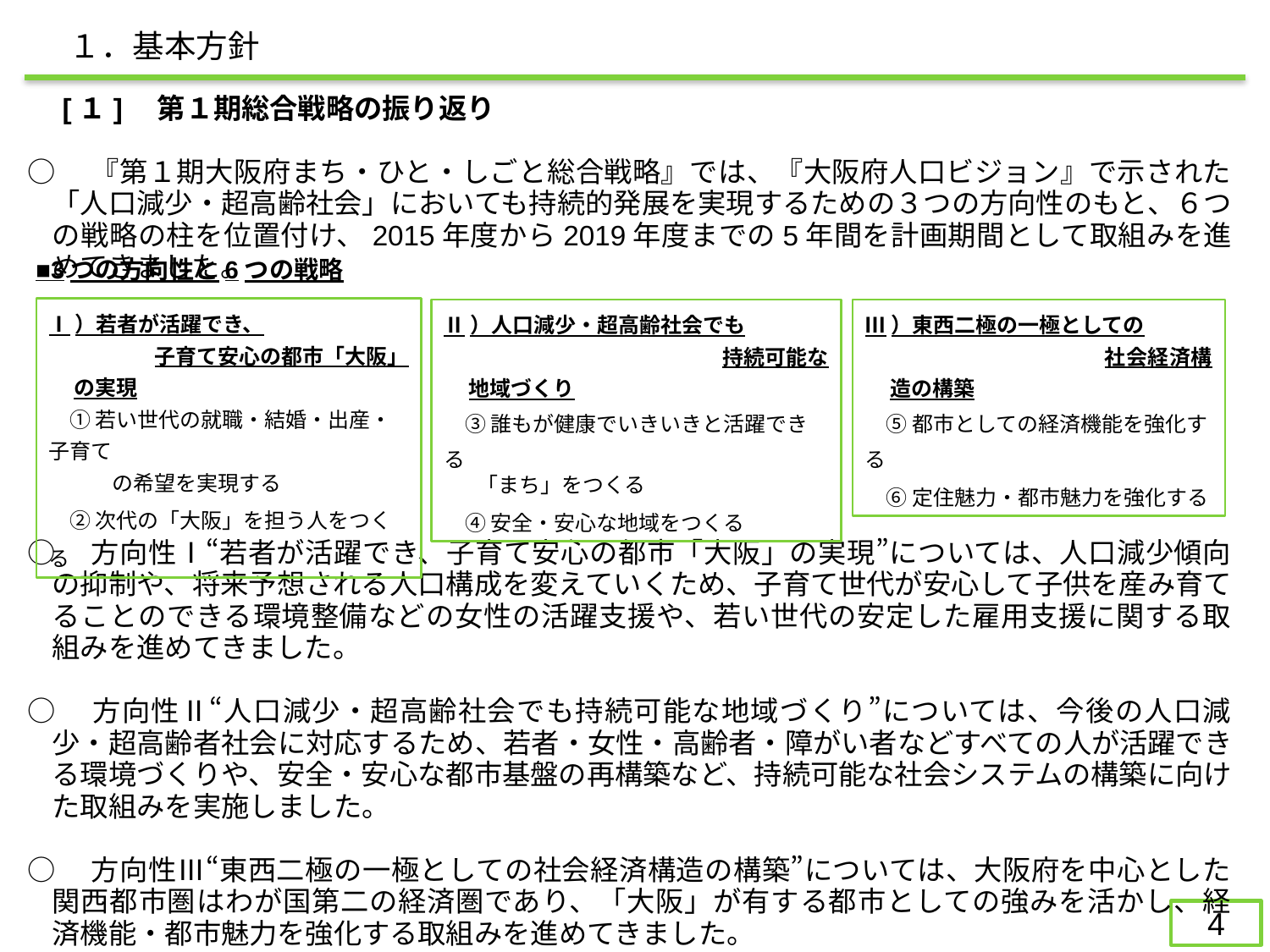

１．基本方針
　[１]　第１期総合戦略の振り返り

○　『第１期大阪府まち・ひと・しごと総合戦略』では、『大阪府人口ビジョン』で示された「人口減少・超高齢社会」においても持続的発展を実現するための３つの方向性のもと、６つの戦略の柱を位置付け、2015年度から2019年度までの5年間を計画期間として取組みを進めてきました。

○　方向性Ⅰ“若者が活躍でき、子育て安心の都市「大阪」の実現”については、人口減少傾向の抑制や、将来予想される人口構成を変えていくため、子育て世代が安心して子供を産み育てることのできる環境整備などの女性の活躍支援や、若い世代の安定した雇用支援に関する取組みを進めてきました。

○　方向性Ⅱ“人口減少・超高齢社会でも持続可能な地域づくり”については、今後の人口減少・超高齢者社会に対応するため、若者・女性・高齢者・障がい者などすべての人が活躍できる環境づくりや、安全・安心な都市基盤の再構築など、持続可能な社会システムの構築に向けた取組みを実施しました。

○　方向性Ⅲ“東西二極の一極としての社会経済構造の構築”については、大阪府を中心とした関西都市圏はわが国第二の経済圏であり、「大阪」が有する都市としての強みを活かし、経済機能・都市魅力を強化する取組みを進めてきました。

■3つの方向性と6つの戦略
Ⅰ）若者が活躍でき、
　　　　　子育て安心の都市「大阪」の実現
　① 若い世代の就職・結婚・出産・子育て
　　　の希望を実現する
　② 次代の「大阪」を担う人をつくる
Ⅲ）東西二極の一極としての
　　　　　　　　　　　社会経済構造の構築
　⑤ 都市としての経済機能を強化する
　⑥ 定住魅力・都市魅力を強化する
Ⅱ）人口減少・超高齢社会でも
　　　　　　　　　　　　　持続可能な地域づくり
　③ 誰もが健康でいきいきと活躍できる
      「まち」をつくる
　④ 安全・安心な地域をつくる
4